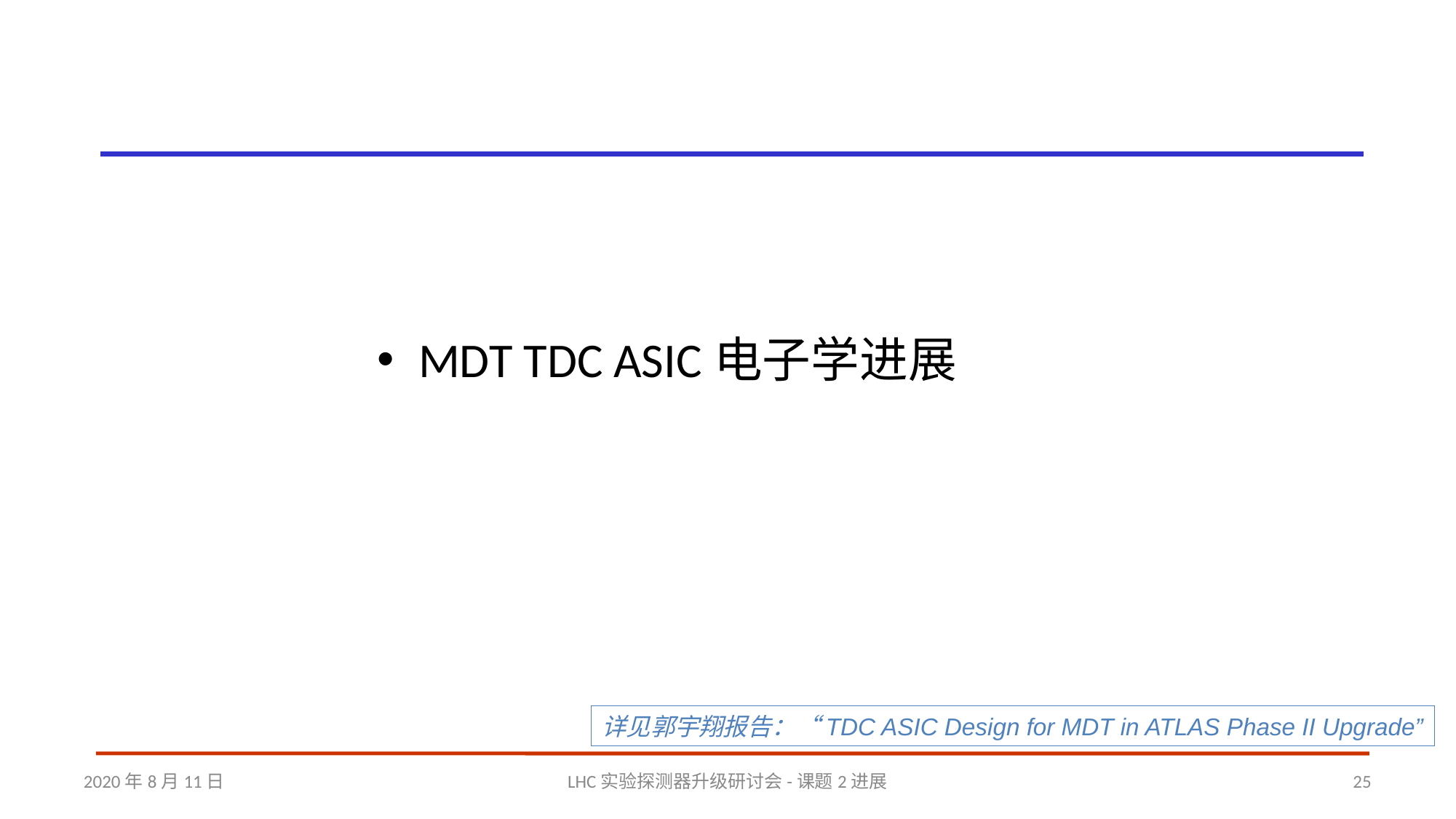

#
MDT TDC ASIC电子学进展
详见郭宇翔报告：“TDC ASIC Design for MDT in ATLAS Phase II Upgrade”
2020年8月11日
LHC实验探测器升级研讨会-课题2进展
25